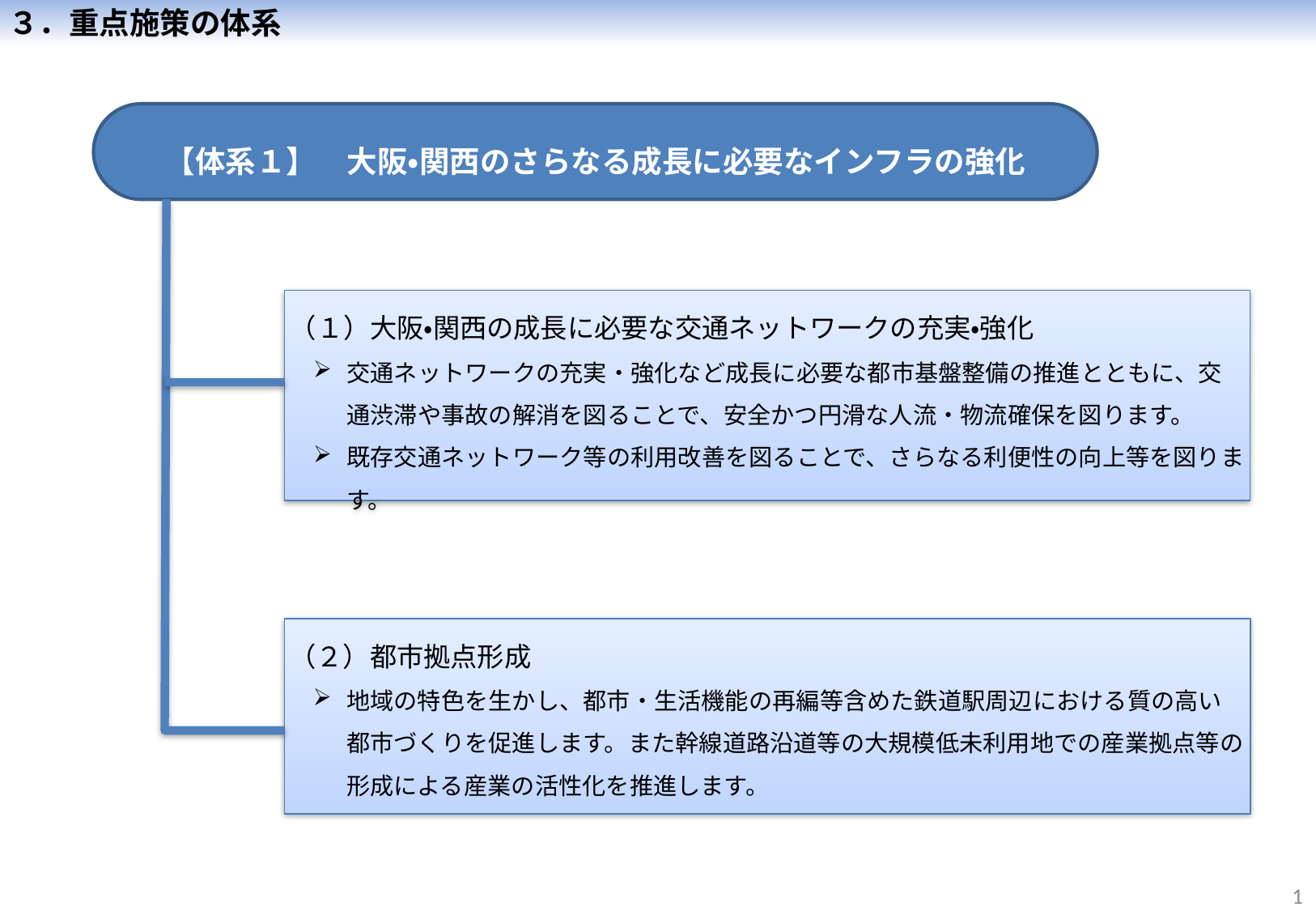

３．重点施策の体系
【体系１】　大阪・関西のさらなる成長に必要なインフラの強化

（１）大阪・関西の成長に必要な交通ネットワークの充実・強化
交通ネットワークの充実・強化など成長に必要な都市基盤整備の推進とともに、交通渋滞や事故の解消を図ることで、安全かつ円滑な人流・物流確保を図ります。
既存交通ネットワーク等の利用改善を図ることで、さらなる利便性の向上等を図ります。
（２）都市拠点形成
地域の特色を生かし、都市・生活機能の再編等含めた鉄道駅周辺における質の高い都市づくりを促進します。また幹線道路沿道等の大規模低未利用地での産業拠点等の形成による産業の活性化を推進します。

1